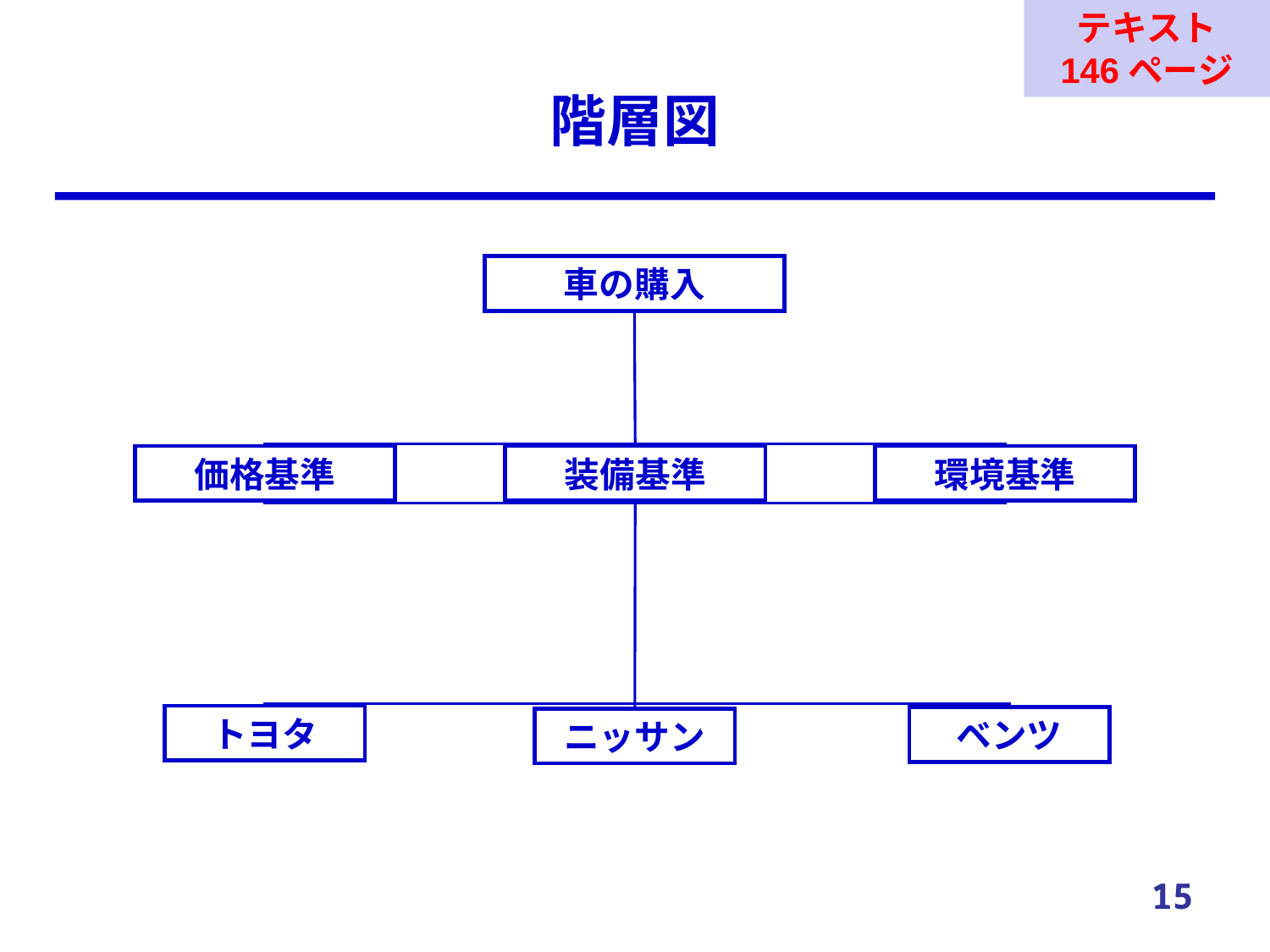

テキスト
146ページ
# 階層図
車の購入
価格基準
装備基準
環境基準
トヨタ
ベンツ
ニッサン
15